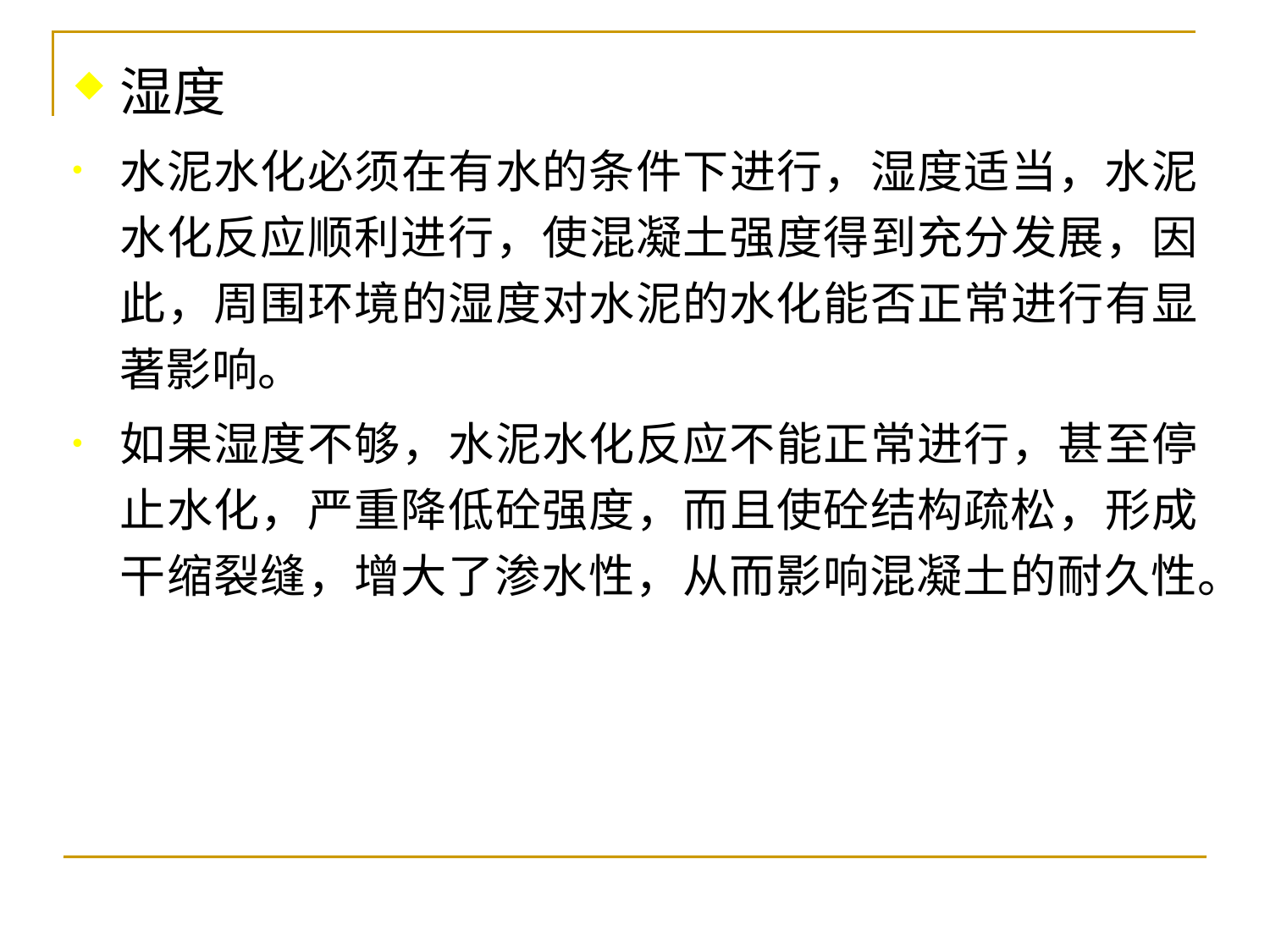

# 湿度
水泥水化必须在有水的条件下进行，湿度适当，水泥水化反应顺利进行，使混凝土强度得到充分发展，因此，周围环境的湿度对水泥的水化能否正常进行有显著影响。
如果湿度不够，水泥水化反应不能正常进行，甚至停止水化，严重降低砼强度，而且使砼结构疏松，形成干缩裂缝，增大了渗水性，从而影响混凝土的耐久性。